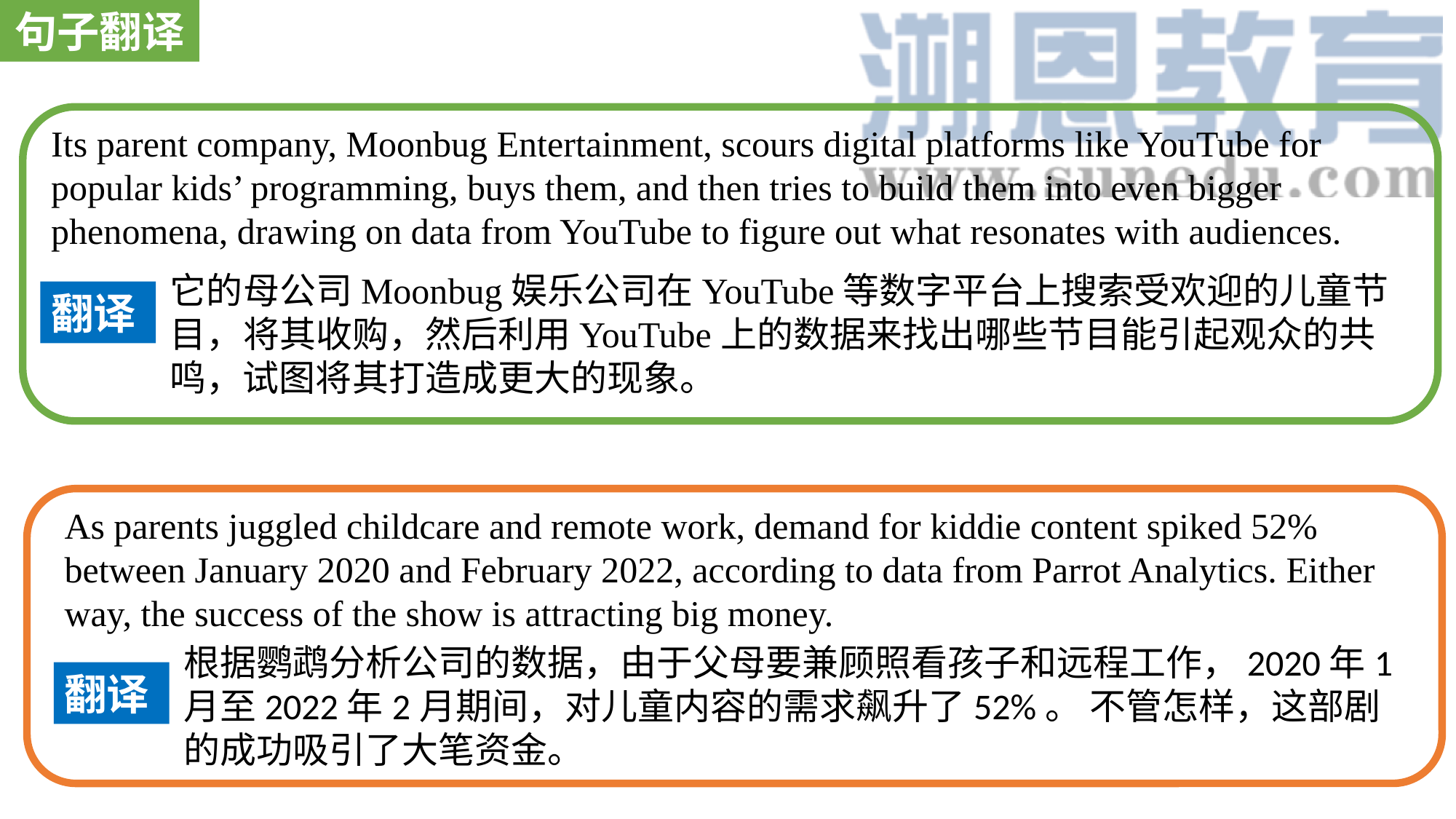

句子翻译

Its parent company, Moonbug Entertainment, scours digital platforms like YouTube for popular kids’ programming, buys them, and then tries to build them into even bigger phenomena, drawing on data from YouTube to figure out what resonates with audiences.
它的母公司Moonbug娱乐公司在YouTube等数字平台上搜索受欢迎的儿童节目，将其收购，然后利用YouTube上的数据来找出哪些节目能引起观众的共鸣，试图将其打造成更大的现象。
翻译

As parents juggled childcare and remote work, demand for kiddie content spiked 52% between January 2020 and February 2022, according to data from Parrot Analytics. Either way, the success of the show is attracting big money.
根据鹦鹉分析公司的数据，由于父母要兼顾照看孩子和远程工作，2020年1月至2022年2月期间，对儿童内容的需求飙升了52%。 不管怎样，这部剧的成功吸引了大笔资金。
翻译